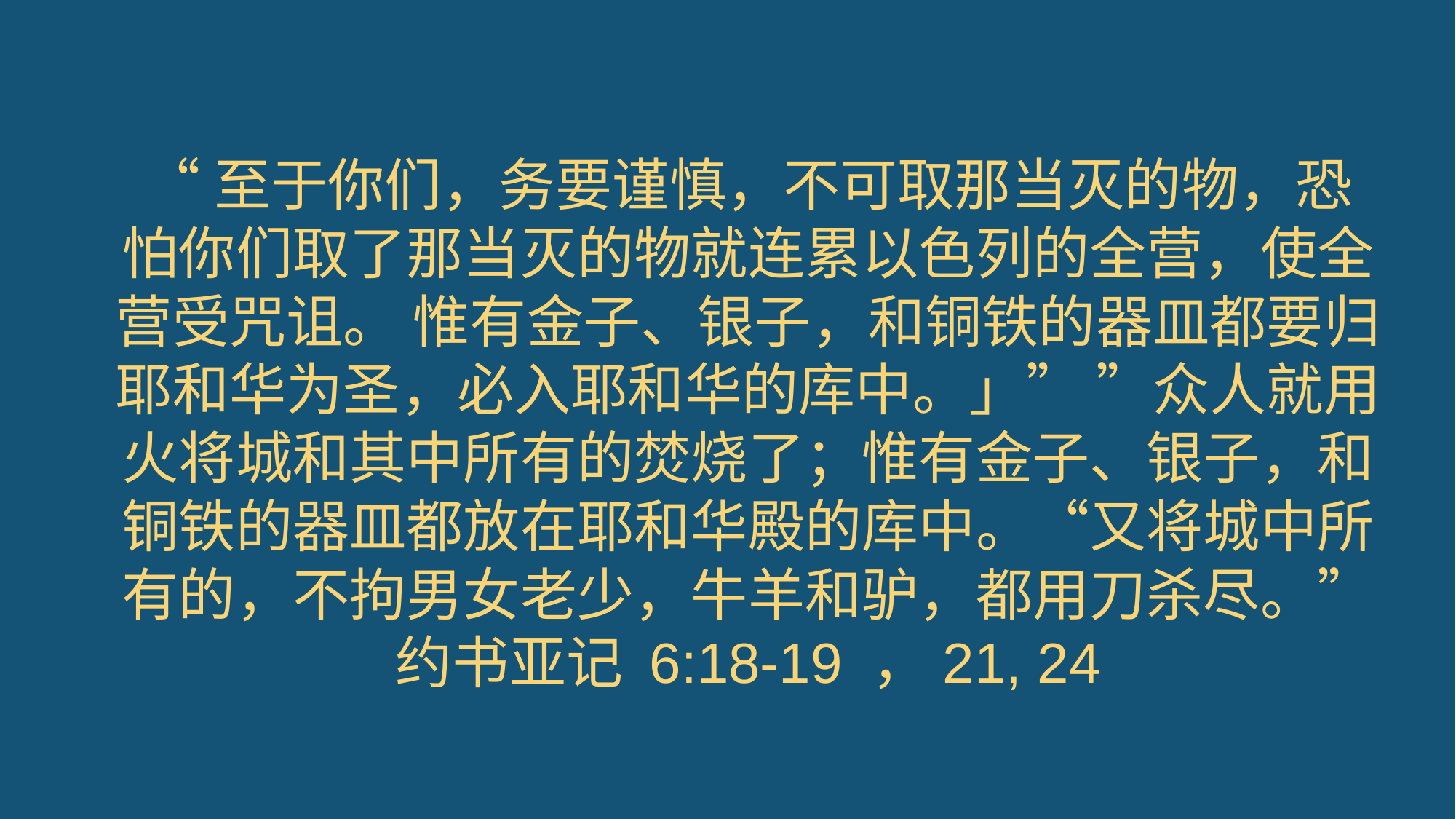

# “至于你们，务要谨慎，不可取那当灭的物，恐怕你们取了那当灭的物就连累以色列的全营，使全营受咒诅。 惟有金子、银子，和铜铁的器皿都要归耶和华为圣，必入耶和华的库中。」” ”众人就用火将城和其中所有的焚烧了；惟有金子、银子，和铜铁的器皿都放在耶和华殿的库中。“又将城中所有的，不拘男女老少，牛羊和驴，都用刀杀尽。” 约书亚记 6:18-19 ，21, 24